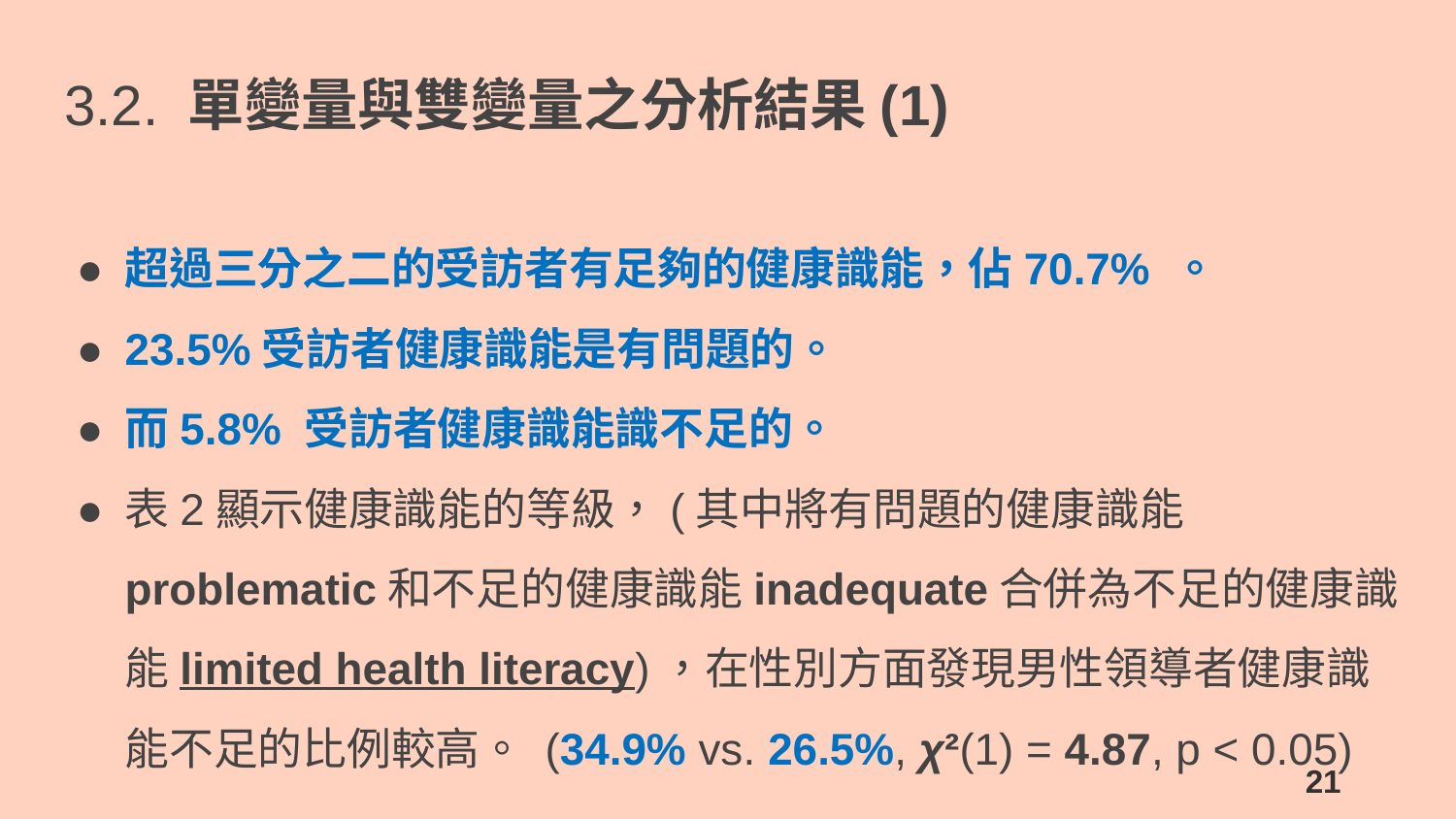

# 3.2. 單變量與雙變量之分析結果(1)
超過三分之二的受訪者有足夠的健康識能，佔70.7% 。
23.5%受訪者健康識能是有問題的。
而5.8% 受訪者健康識能識不足的。
表2顯示健康識能的等級，(其中將有問題的健康識能problematic和不足的健康識能inadequate合併為不足的健康識能limited health literacy)，在性別方面發現男性領導者健康識能不足的比例較高。 (34.9% vs. 26.5%, χ²(1) = 4.87, p < 0.05)
21